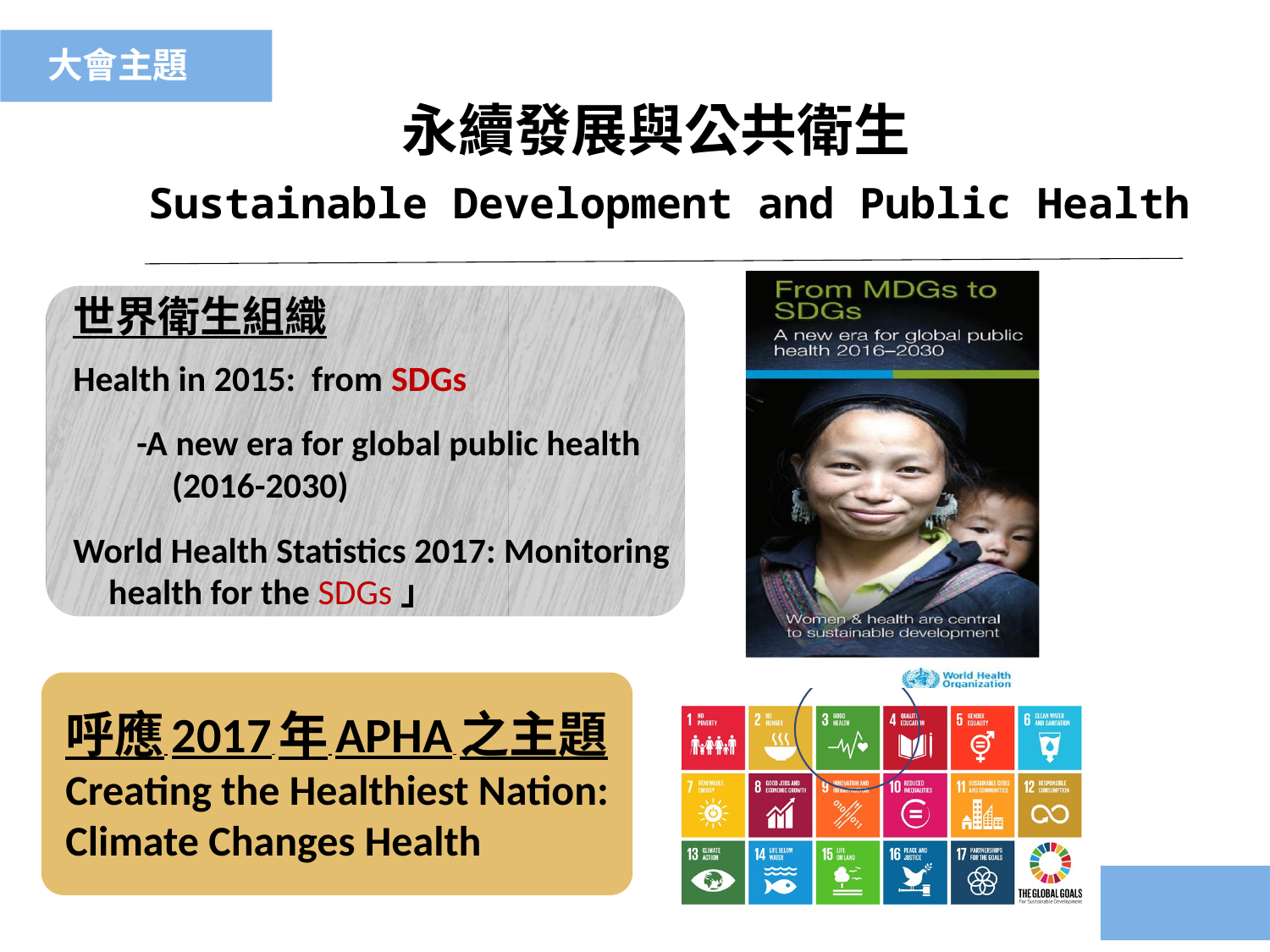

大會主題
# 永續發展與公共衛生 Sustainable Development and Public Health

世界衛生組織
Health in 2015:  from SDGs
-A new era for global public health (2016-2030)
World Health Statistics 2017: Monitoring health for the SDGs」

呼應 2017 年 APHA 之主題
Creating the Healthiest Nation: Climate Changes Health